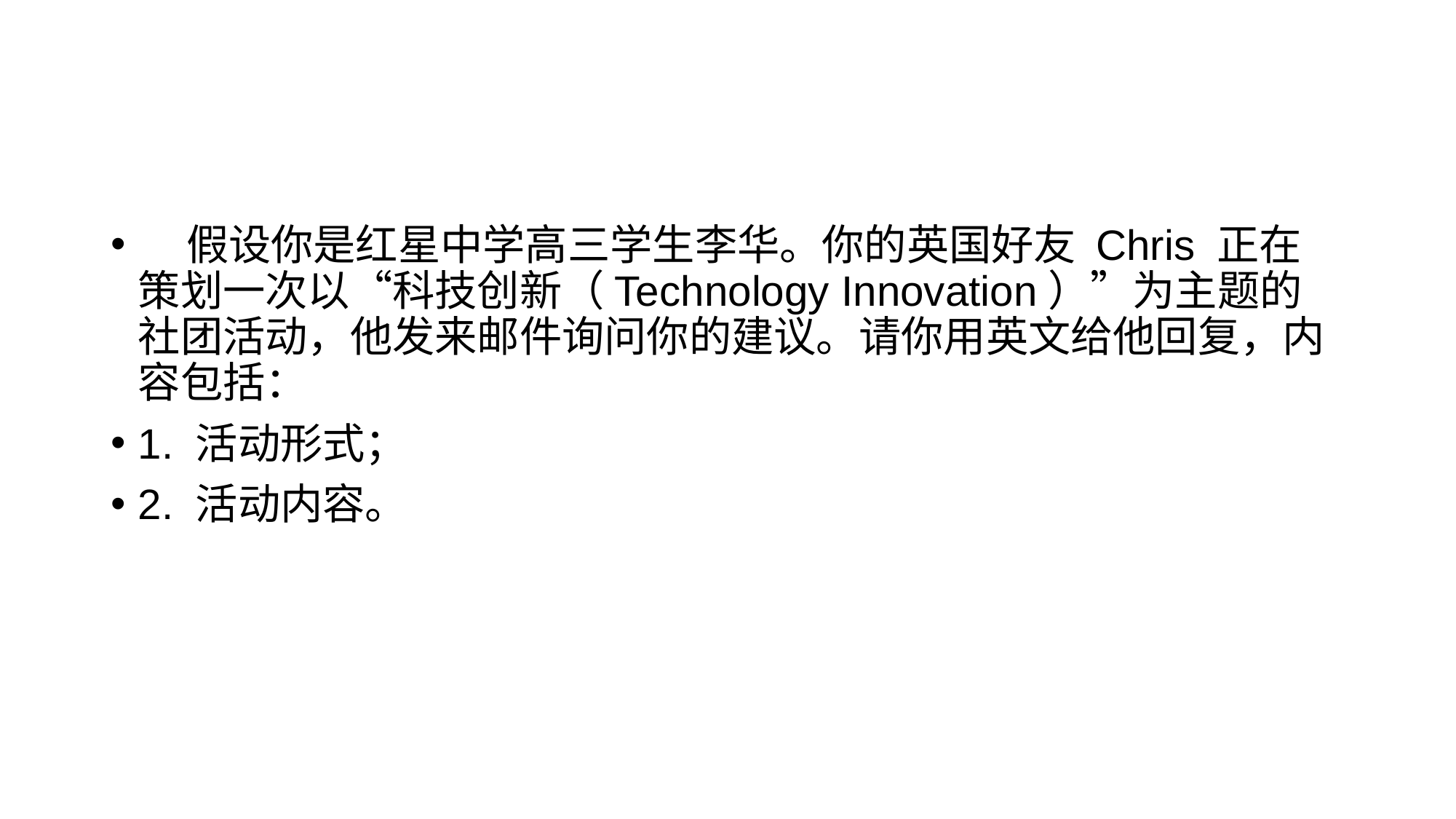

#
    假设你是红星中学高三学生李华。你的英国好友 Chris 正在策划一次以“科技创新（Technology Innovation）”为主题的社团活动，他发来邮件询问你的建议。请你用英文给他回复，内容包括：
1. 活动形式；
2. 活动内容。